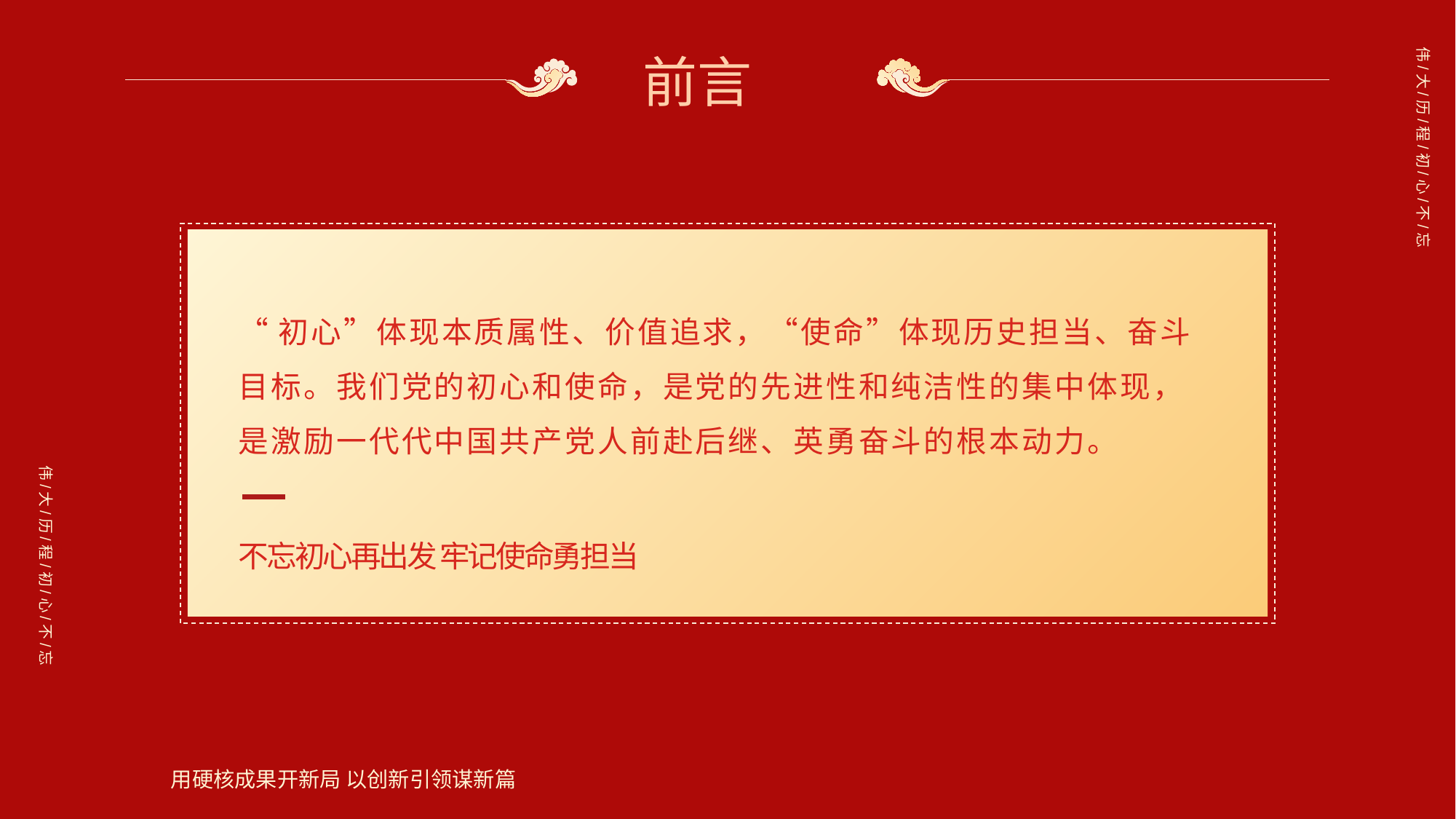

伟/大/历/程/初/心/不/忘
伟/大/历/程/初/心/不/忘
前言

https://www.PPT818.com/

“初心”体现本质属性、价值追求，“使命”体现历史担当、奋斗目标。我们党的初心和使命，是党的先进性和纯洁性的集中体现，是激励一代代中国共产党人前赴后继、英勇奋斗的根本动力。
不忘初心再出发 牢记使命勇担当
用硬核成果开新局 以创新引领谋新篇